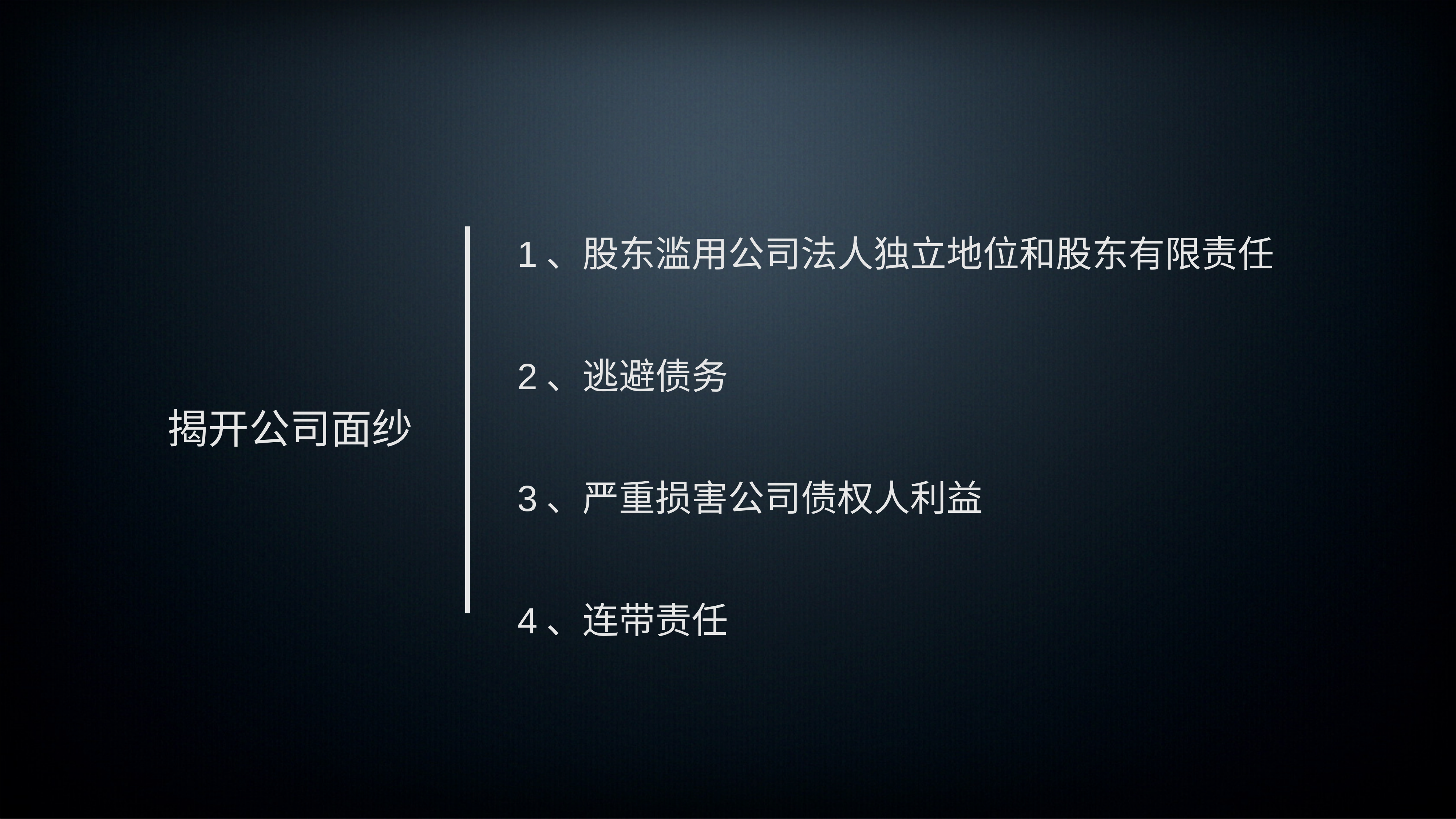

1、股东滥用公司法人独立地位和股东有限责任
2、逃避债务
3、严重损害公司债权人利益
4、连带责任

揭开公司面纱